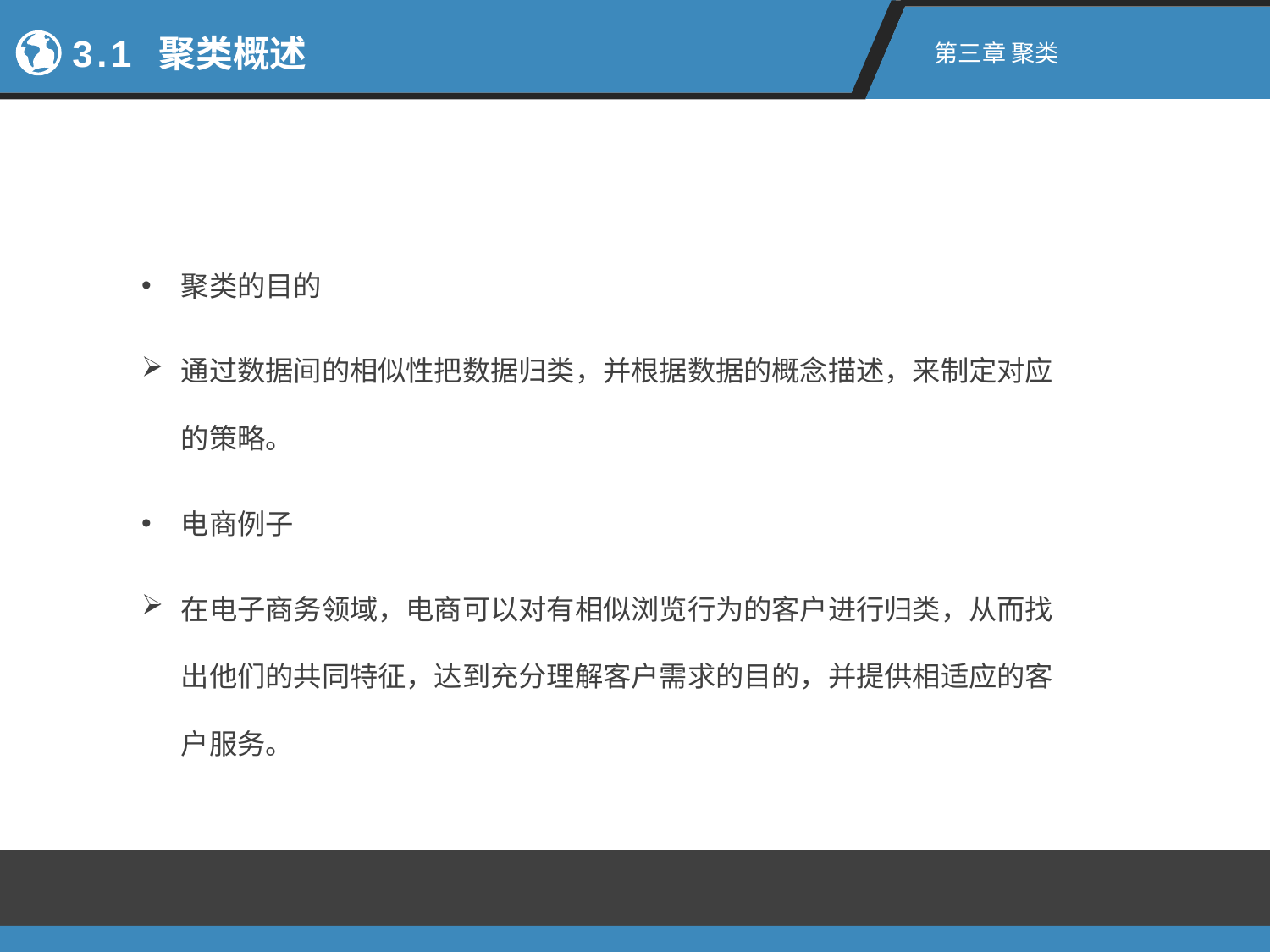

3.1 聚类概述

第三章 聚类
聚类的目的
通过数据间的相似性把数据归类，并根据数据的概念描述，来制定对应的策略。
电商例子
在电子商务领域，电商可以对有相似浏览行为的客户进行归类，从而找出他们的共同特征，达到充分理解客户需求的目的，并提供相适应的客户服务。